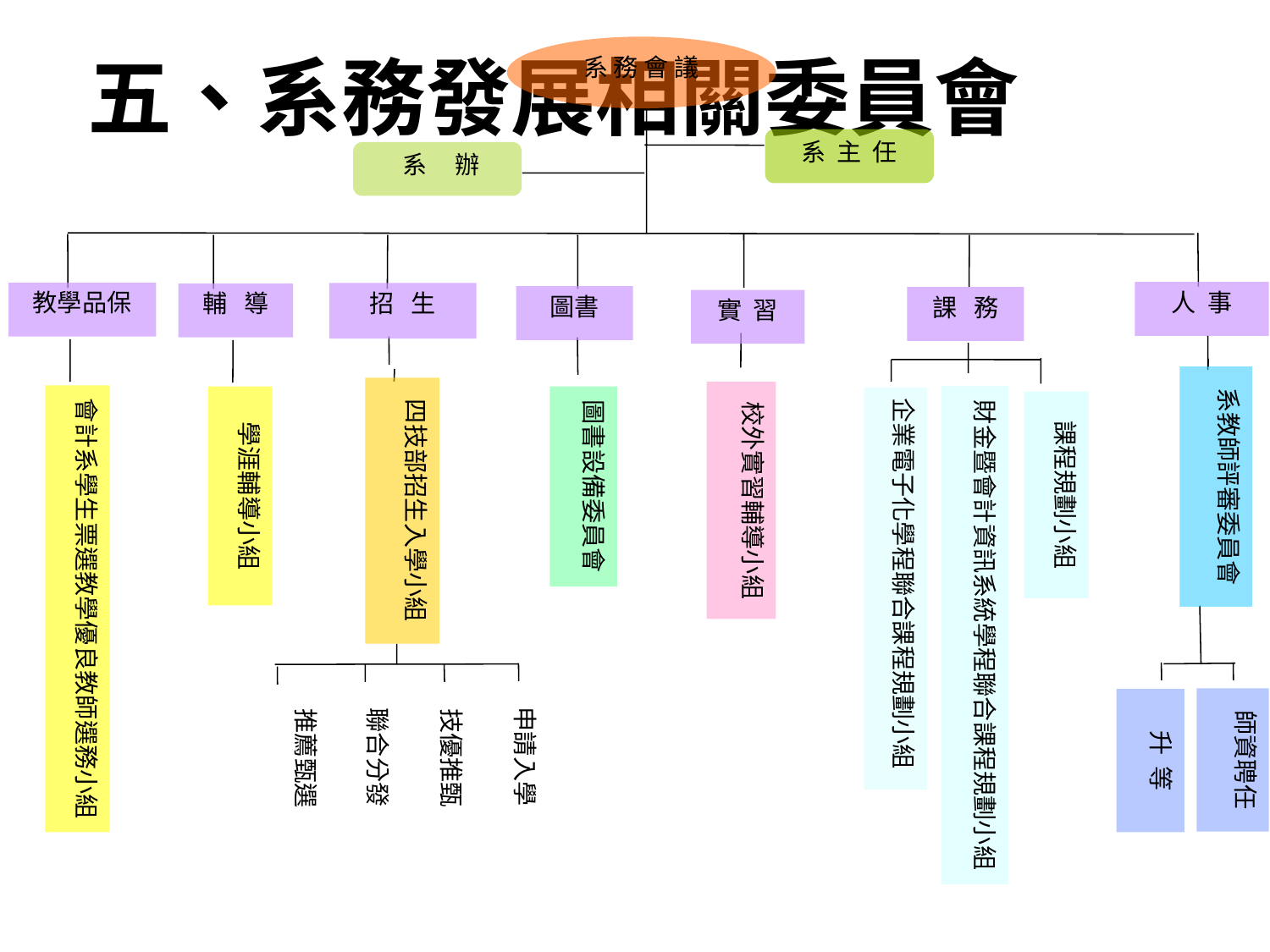

系 務 會 議

系  主  任
系     辦

人  事
教學品保
招   生
輔   導
圖書
課   務
實  習
五、系務發展相關委員會

校外實習輔導小組

系教師評審委員會

師資聘任
升  等

四技部招生入學小組

申請入學
聯合分發
技優推甄
推薦甄選

圖書設備委員會

會計系學生票選教學優良教師選務小組

學涯輔導小組

財金暨會計資訊系統學程聯合課程規劃小組
企業電子化學程聯合課程規劃小組
課程規劃小組
41